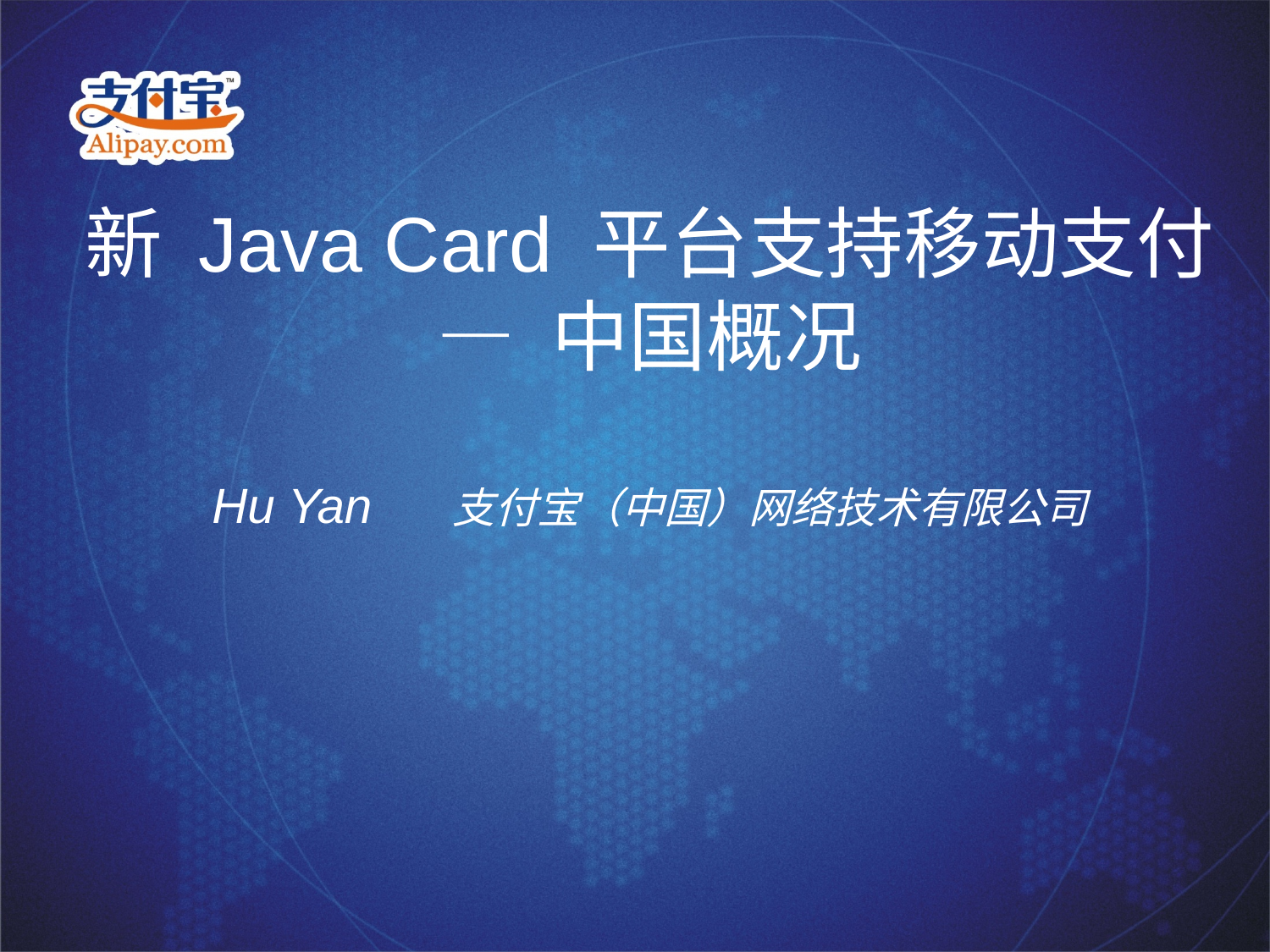

新 Java Card 平台支持移动支付
— 中国概况

Hu Yan     支付宝（中国）网络技术有限公司